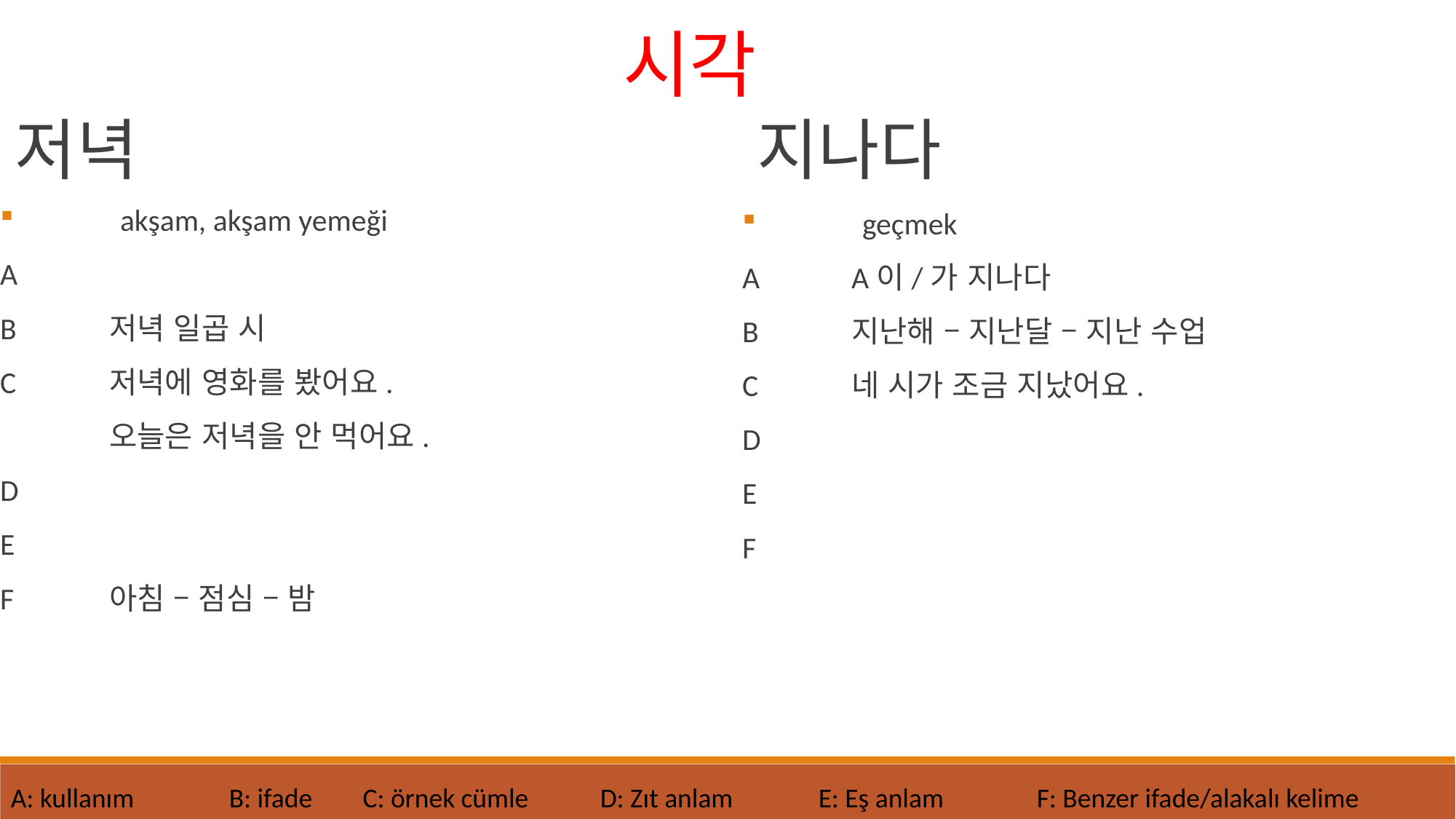

시각
저녁
지나다
	akşam, akşam yemeği
A
B	저녁 일곱 시
C	저녁에 영화를 봤어요.
	오늘은 저녁을 안 먹어요.
D
E
F	아침 – 점심 – 밤

	geçmek
A	A이/가 지나다
B	지난해 – 지난달 – 지난 수업
C	네 시가 조금 지났어요.
D
E
F
A: kullanım 	B: ifade	    C: örnek cümle
D: Zıt anlam	E: Eş anlam	F: Benzer ifade/alakalı kelime